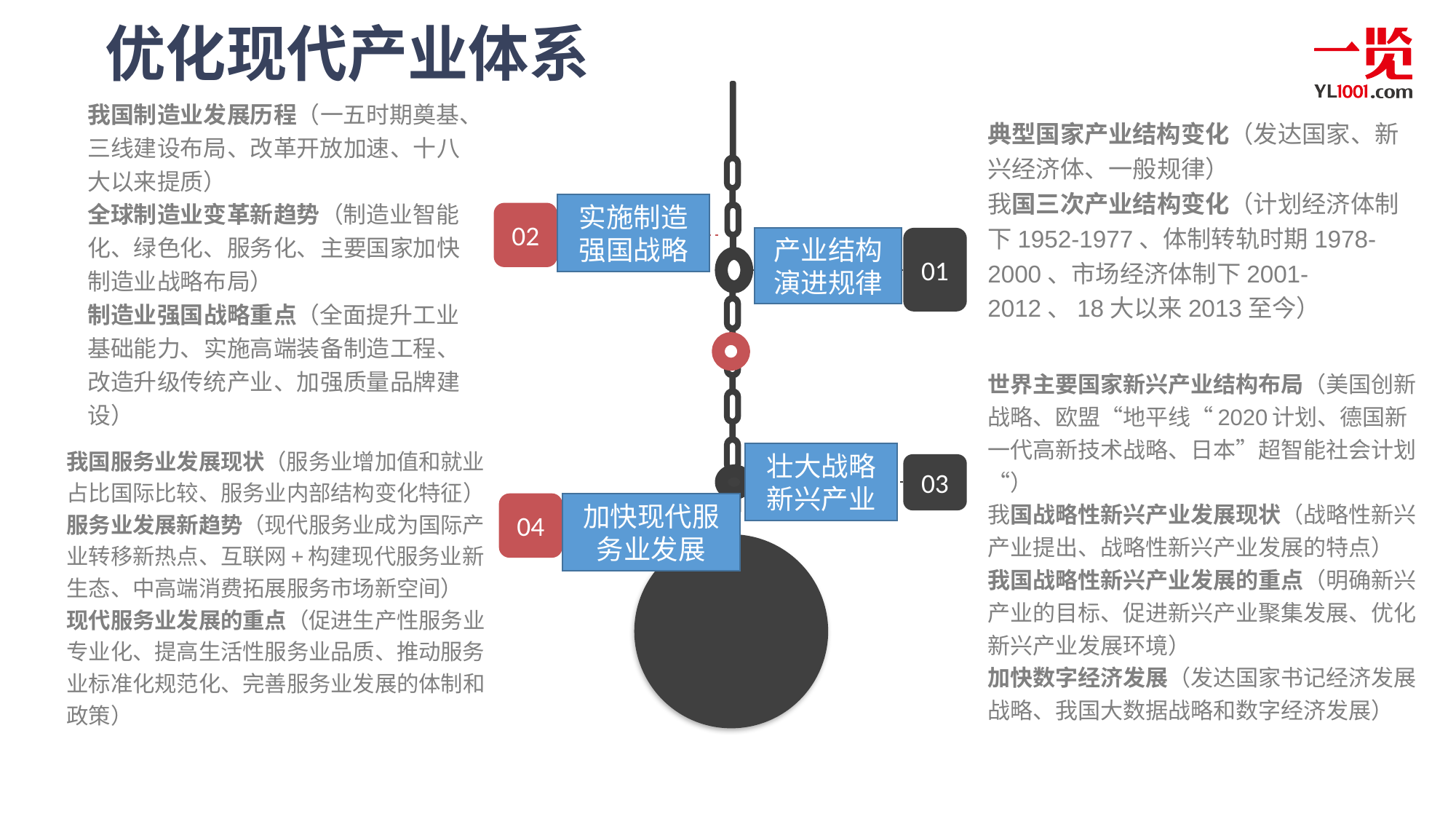

# 优化现代产业体系

我国制造业发展历程（一五时期奠基、三线建设布局、改革开放加速、十八大以来提质）
全球制造业变革新趋势（制造业智能化、绿色化、服务化、主要国家加快制造业战略布局）
制造业强国战略重点（全面提升工业基础能力、实施高端装备制造工程、改造升级传统产业、加强质量品牌建设）
02

典型国家产业结构变化（发达国家、新兴经济体、一般规律）
我国三次产业结构变化（计划经济体制下1952-1977、体制转轨时期1978-2000、市场经济体制下2001-2012、18大以来2013至今）
01

实施制造强国战略
产业结构演进规律
世界主要国家新兴产业结构布局（美国创新战略、欧盟“地平线“2020计划、德国新一代高新技术战略、日本”超智能社会计划“）
我国战略性新兴产业发展现状（战略性新兴产业提出、战略性新兴产业发展的特点）
我国战略性新兴产业发展的重点（明确新兴产业的目标、促进新兴产业聚集发展、优化新兴产业发展环境）
加快数字经济发展（发达国家书记经济发展战略、我国大数据战略和数字经济发展）
03

我国服务业发展现状（服务业增加值和就业占比国际比较、服务业内部结构变化特征）
服务业发展新趋势（现代服务业成为国际产业转移新热点、互联网+构建现代服务业新生态、中高端消费拓展服务市场新空间）
现代服务业发展的重点（促进生产性服务业专业化、提高生活性服务业品质、推动服务业标准化规范化、完善服务业发展的体制和政策）
壮大战略新兴产业
加快现代服务业发展
04